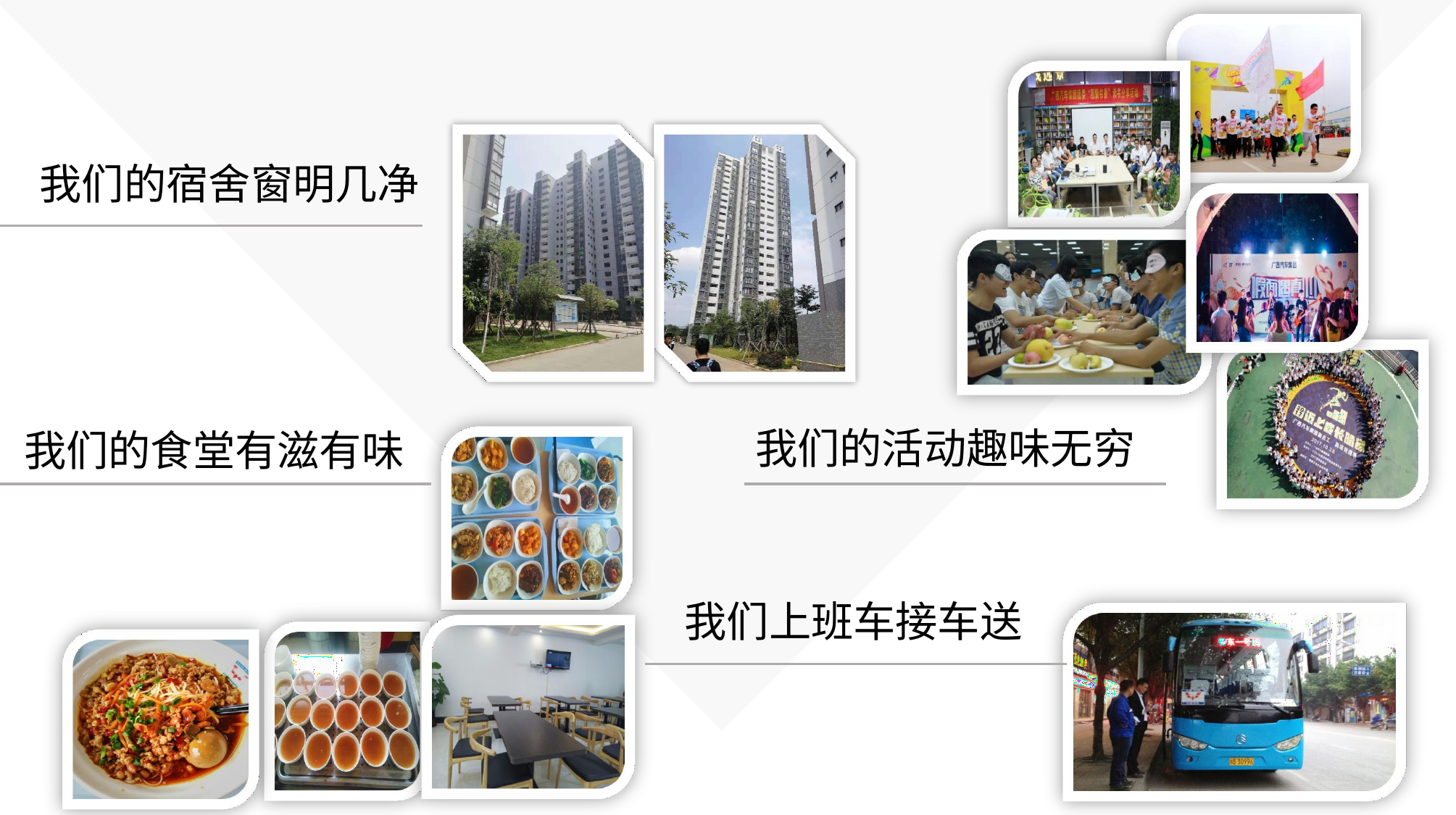

# 我们的宿舍窗明几净

我们的活动趣味无穷
我们的食堂有滋有味

我们上班车接车送